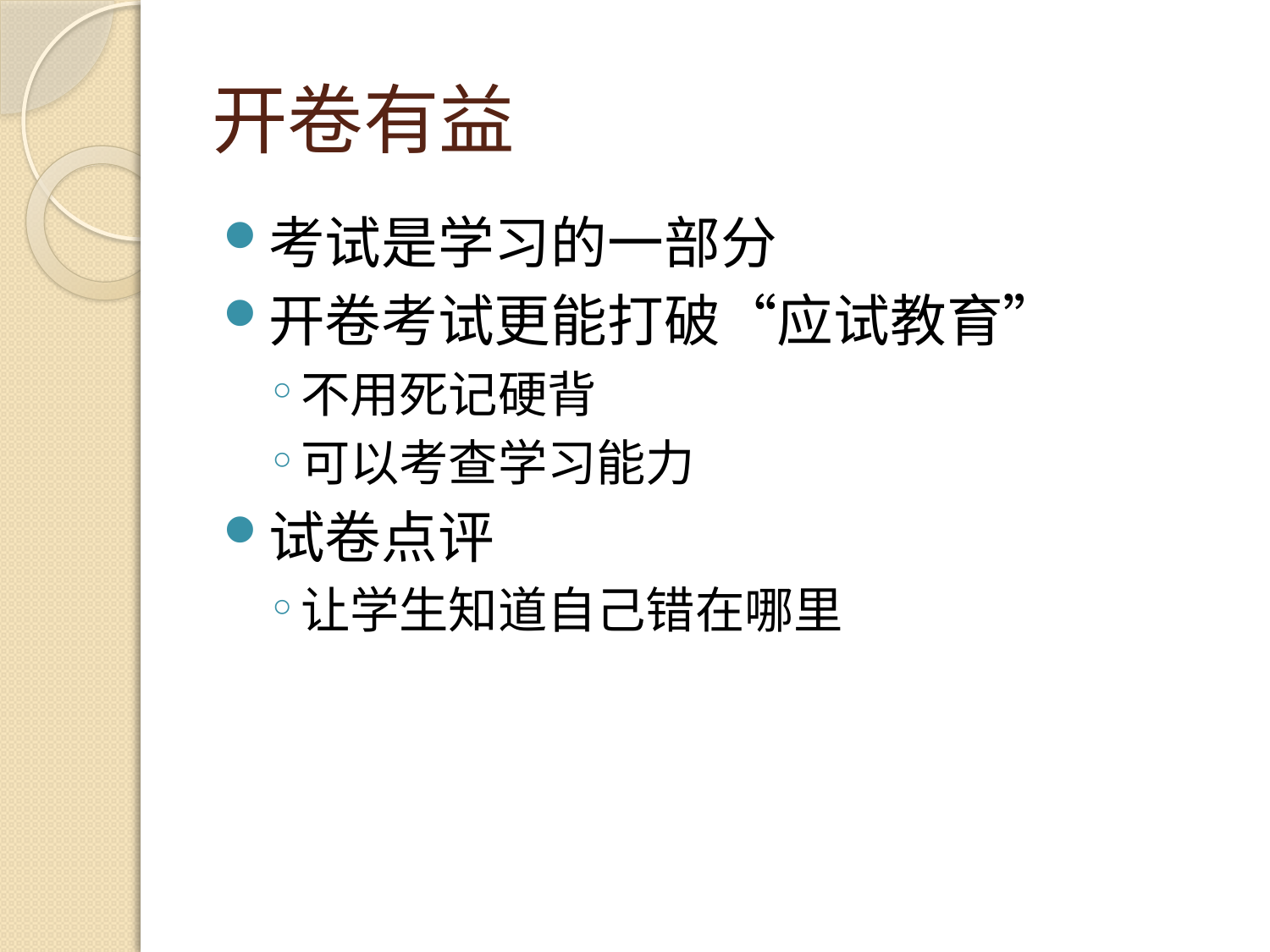

# 开卷有益
考试是学习的一部分
开卷考试更能打破“应试教育”
不用死记硬背
可以考查学习能力
试卷点评
让学生知道自己错在哪里